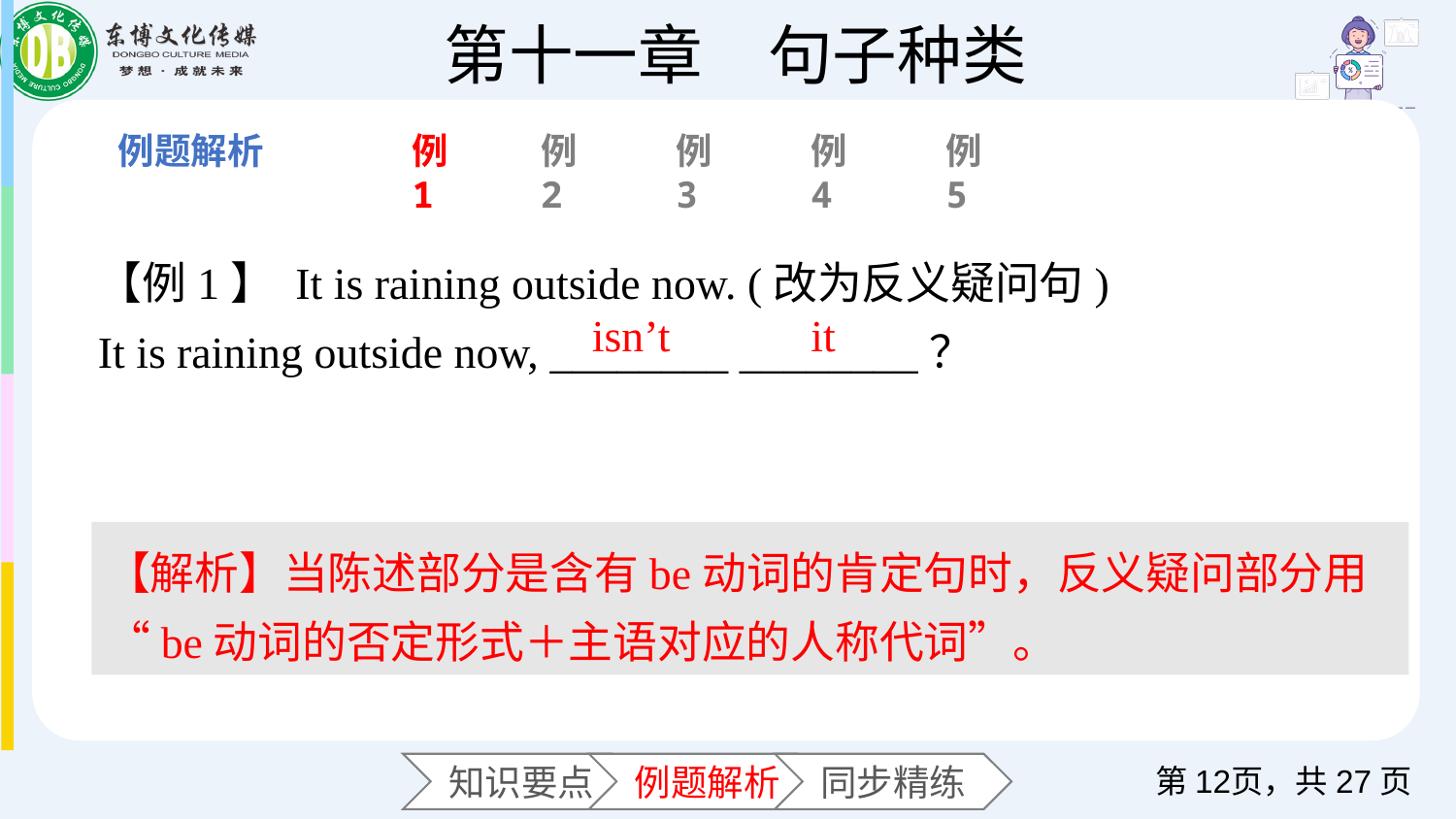

例1
例2
例3
例4
例5
【例1】 It is raining outside now. (改为反义疑问句)
It is raining outside now, ________ ________？

isn’t
it
【解析】当陈述部分是含有be动词的肯定句时，反义疑问部分用“be动词的否定形式＋主语对应的人称代词”。